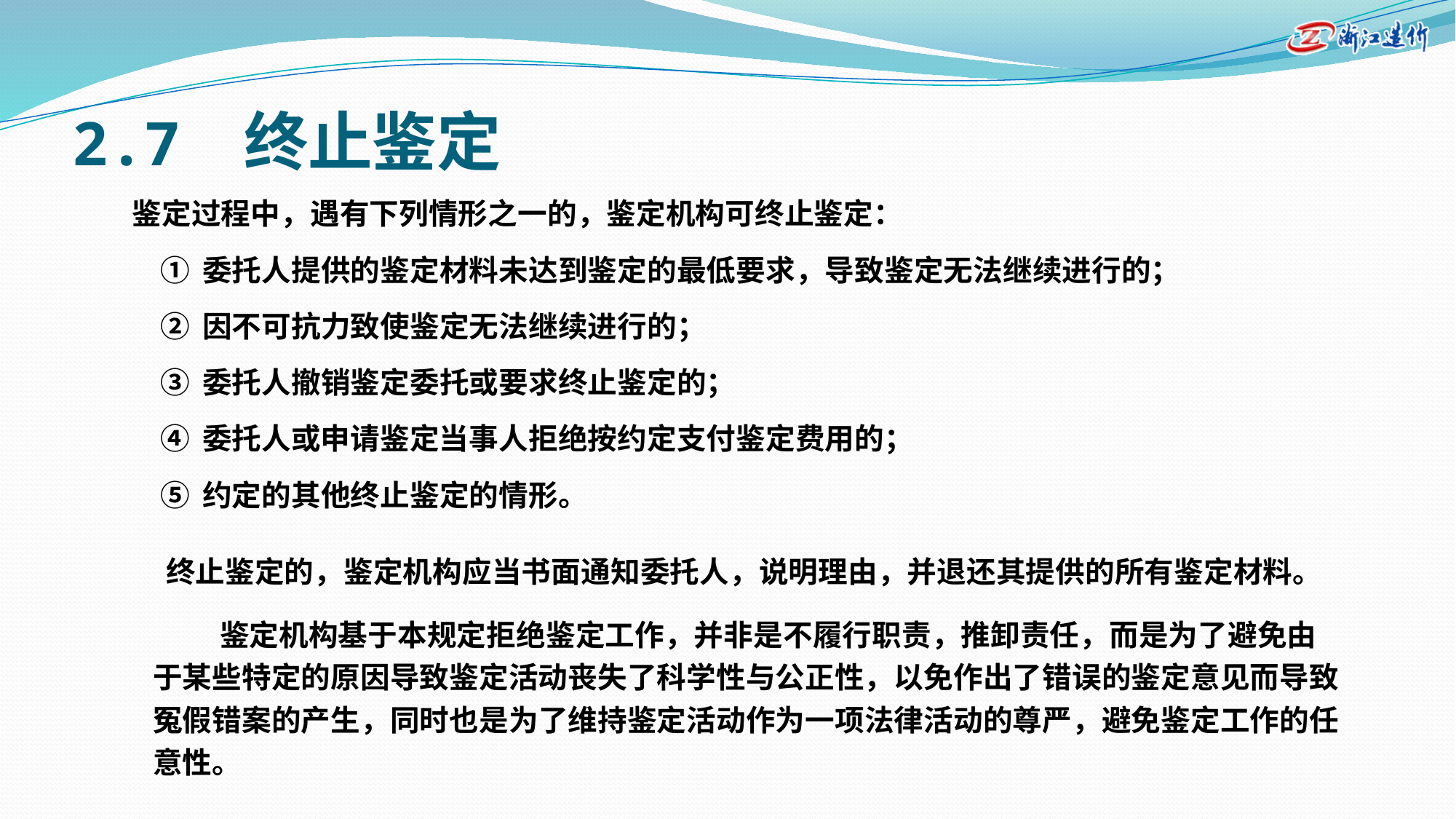

# 2.7 终止鉴定
 鉴定过程中，遇有下列情形之一的，鉴定机构可终止鉴定：
      ① 委托人提供的鉴定材料未达到鉴定的最低要求，导致鉴定无法继续进行的；
      ② 因不可抗力致使鉴定无法继续进行的；
      ③ 委托人撤销鉴定委托或要求终止鉴定的；
      ④ 委托人或申请鉴定当事人拒绝按约定支付鉴定费用的；
      ⑤ 约定的其他终止鉴定的情形。
      终止鉴定的，鉴定机构应当书面通知委托人，说明理由，并退还其提供的所有鉴定材料。
              鉴定机构基于本规定拒绝鉴定工作，并非是不履行职责，推卸责任，而是为了避免由于某些特定的原因导致鉴定活动丧失了科学性与公正性，以免作出了错误的鉴定意见而导致冤假错案的产生，同时也是为了维持鉴定活动作为一项法律活动的尊严，避免鉴定工作的任意性。